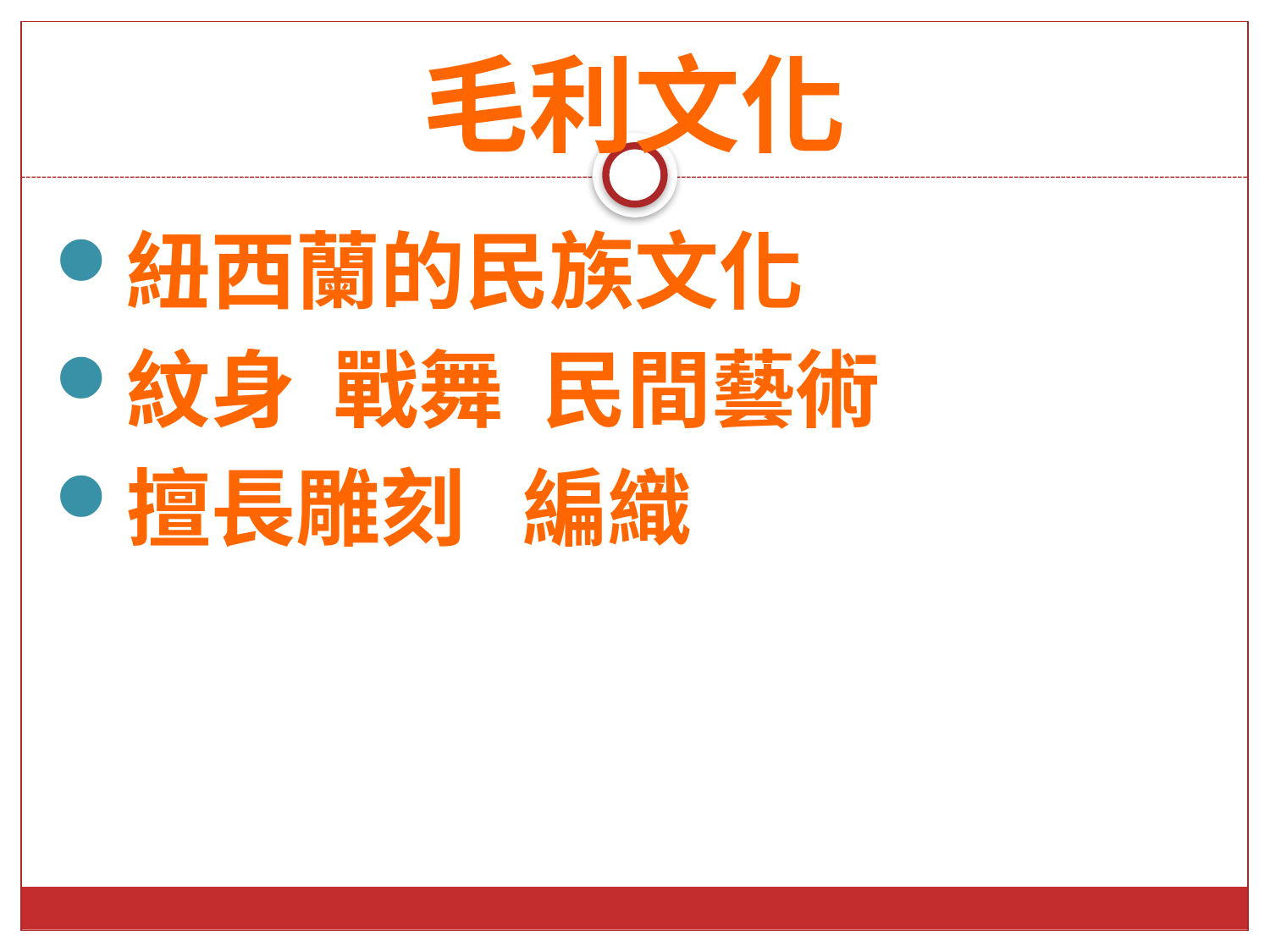

# 毛利文化
紐西蘭的民族文化
紋身  戰舞  民間藝術
擅長雕刻   編織